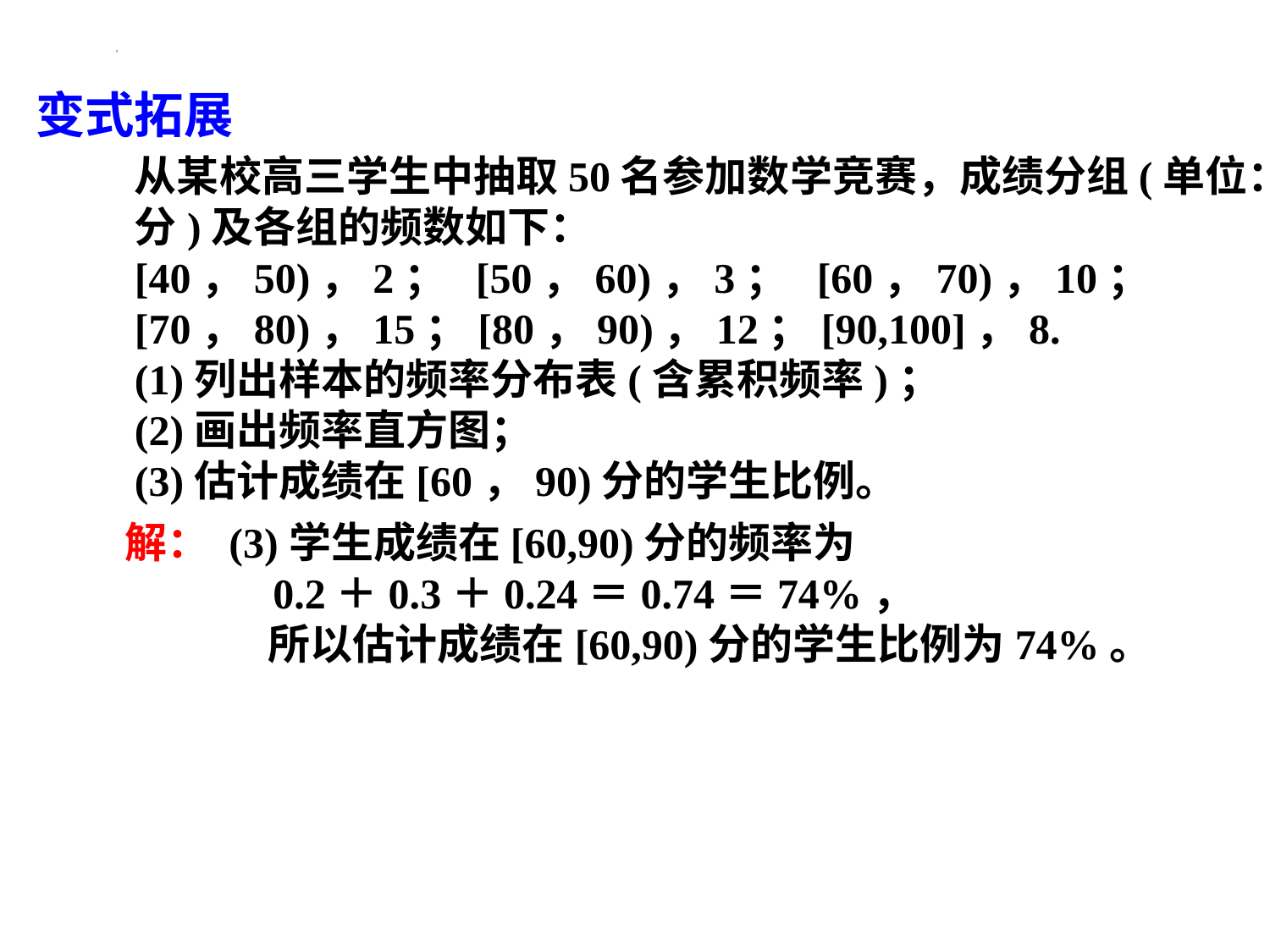

变式拓展
从某校高三学生中抽取50名参加数学竞赛，成绩分组(单位：
分)及各组的频数如下：
[40，50)，2；  [50，60)，3；  [60，70)，10；
[70，80)，15；[80，90)，12；[90,100]，8.
(1)列出样本的频率分布表(含累积频率)；
(2)画出频率直方图；
(3)估计成绩在[60，90)分的学生比例。
解： (3)学生成绩在[60,90)分的频率为
              0.2＋0.3＋0.24＝0.74＝74%，
              所以估计成绩在[60,90)分的学生比例为74%。